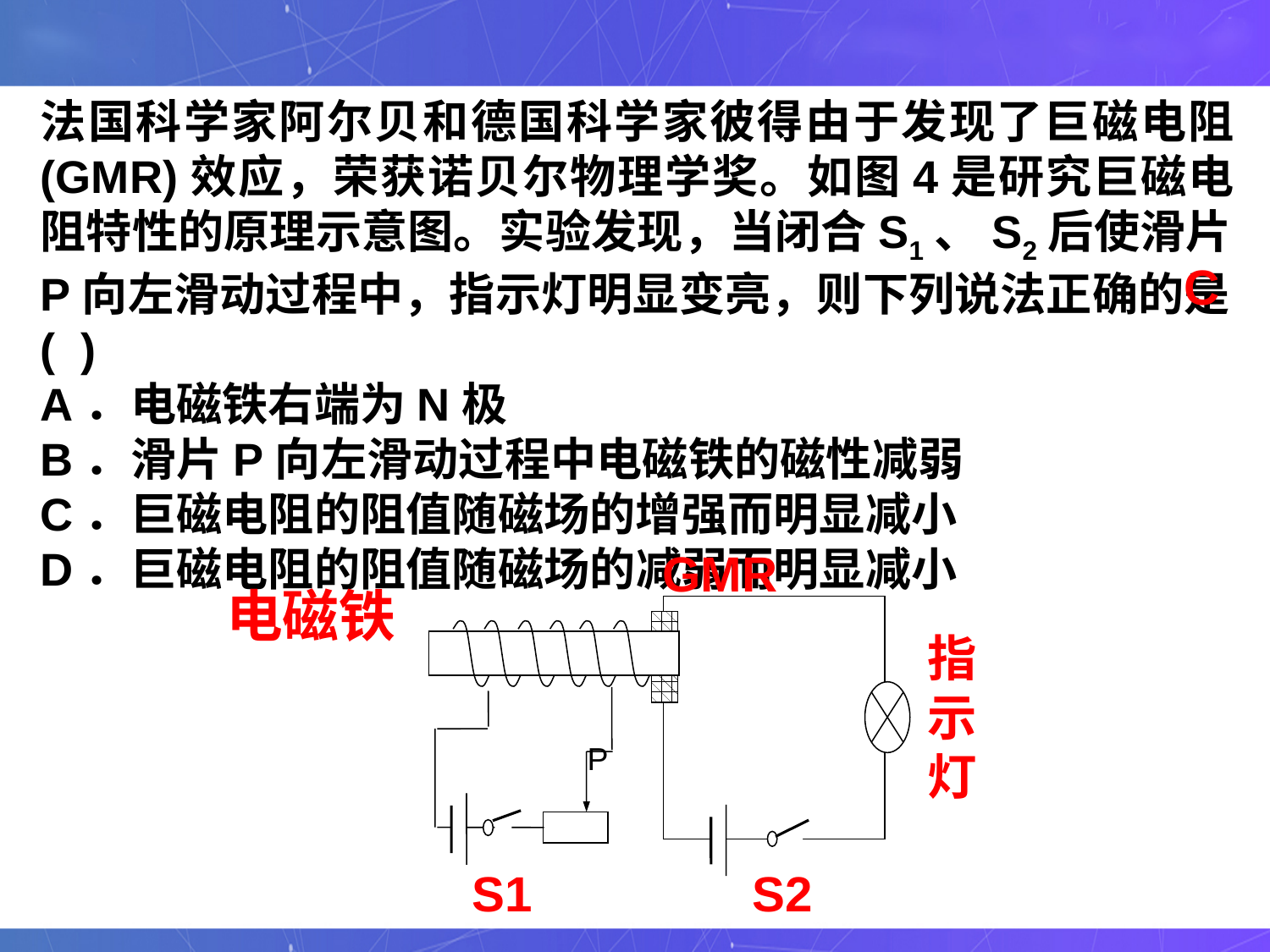

法国科学家阿尔贝和德国科学家彼得由于发现了巨磁电阻 (GMR)效应，荣获诺贝尔物理学奖。如图4是研究巨磁电阻特性的原理示意图。实验发现，当闭合S1、S2后使滑片P向左滑动过程中，指示灯明显变亮，则下列说法正确的是(  )
A．电磁铁右端为N极
B．滑片P向左滑动过程中电磁铁的磁性减弱
C．巨磁电阻的阻值随磁场的增强而明显减小
D．巨磁电阻的阻值随磁场的减弱而明显减小
C
GMR

电磁铁

P

指示灯

S1

S2